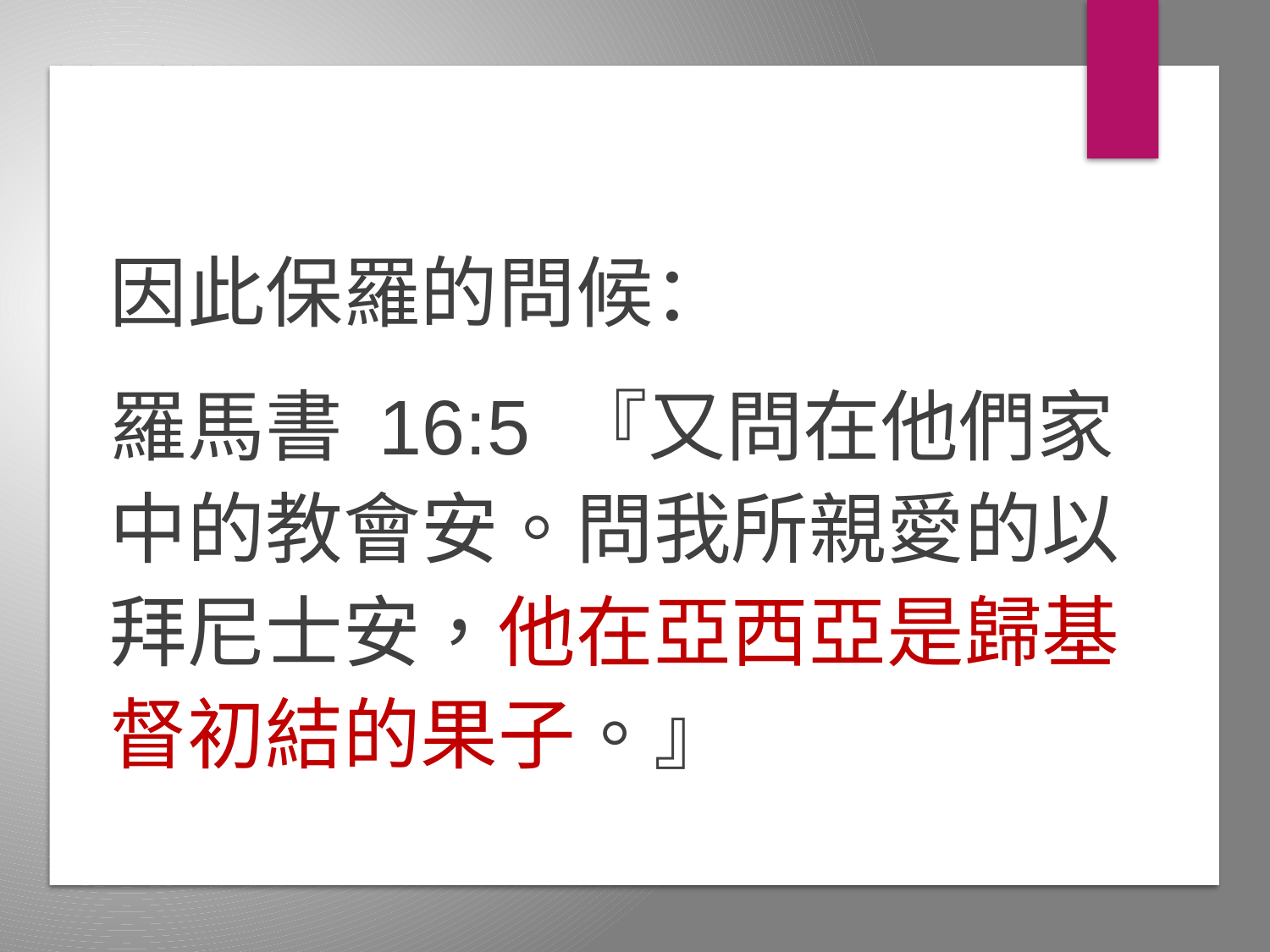

因此保羅的問候：
羅馬書 16:5 『又問在他們家中的教會安。問我所親愛的以拜尼士安，他在亞西亞是歸基督初結的果子。』